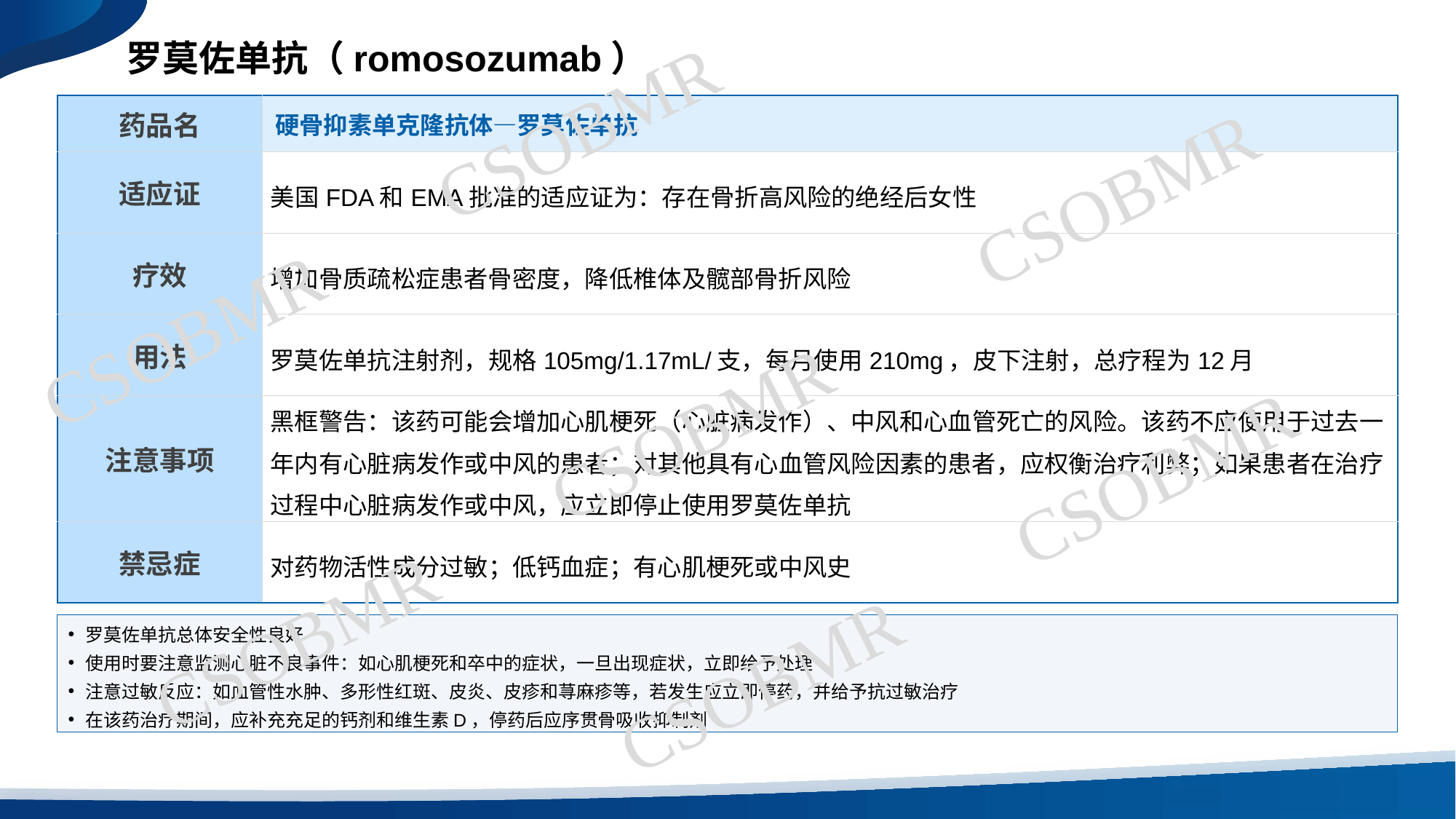

罗莫佐单抗（romosozumab）
CSOBMR
| 药品名 | 硬骨抑素单克隆抗体—罗莫佐单抗 |
| --- | --- |
| 适应证 | 美国FDA和EMA批准的适应证为：存在骨折高风险的绝经后女性 |
| 疗效 | 增加骨质疏松症患者骨密度，降低椎体及髋部骨折风险 |
| 用法 | 罗莫佐单抗注射剂，规格105mg/1.17mL/支，每月使用210mg，皮下注射，总疗程为12月 |
| 注意事项 | 黑框警告：该药可能会增加心肌梗死（心脏病发作）、中风和心血管死亡的风险。该药不应使用于过去一年内有心脏病发作或中风的患者；对其他具有心血管风险因素的患者，应权衡治疗利弊；如果患者在治疗过程中心脏病发作或中风，应立即停止使用罗莫佐单抗 |
| 禁忌症 | 对药物活性成分过敏；低钙血症；有心肌梗死或中风史 |
CSOBMR
CSOBMR
CSOBMR
CSOBMR
CSOBMR
罗莫佐单抗总体安全性良好
使用时要注意监测心脏不良事件：如心肌梗死和卒中的症状，一旦出现症状，立即给予处理
注意过敏反应：如血管性水肿、多形性红斑、皮炎、皮疹和荨麻疹等，若发生应立即停药，并给予抗过敏治疗
在该药治疗期间，应补充充足的钙剂和维生素D，停药后应序贯骨吸收抑制剂
CSOBMR